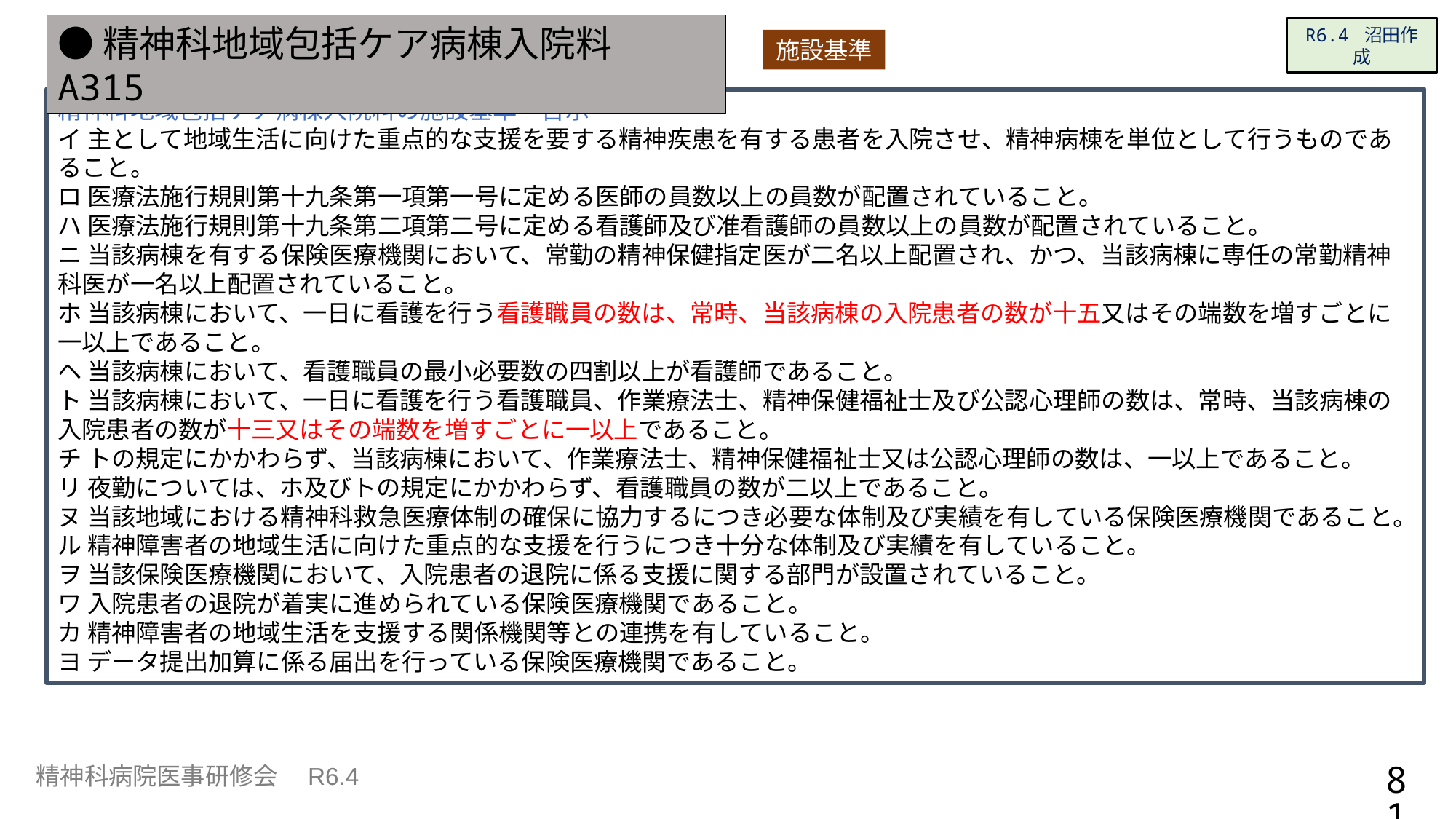

●精神科地域包括ケア病棟入院料 A315
R6.4 沼田作成
施設基準
精神科地域包括ケア病棟入院料の施設基準　告示
イ 主として地域生活に向けた重点的な支援を要する精神疾患を有する患者を入院させ、精神病棟を単位として行うものであること。
ロ 医療法施行規則第十九条第一項第一号に定める医師の員数以上の員数が配置されていること。
ハ 医療法施行規則第十九条第二項第二号に定める看護師及び准看護師の員数以上の員数が配置されていること。
ニ 当該病棟を有する保険医療機関において、常勤の精神保健指定医が二名以上配置され、かつ、当該病棟に専任の常勤精神科医が一名以上配置されていること。
ホ 当該病棟において、一日に看護を行う看護職員の数は、常時、当該病棟の入院患者の数が十五又はその端数を増すごとに一以上であること。
ヘ 当該病棟において、看護職員の最小必要数の四割以上が看護師であること。
ト 当該病棟において、一日に看護を行う看護職員、作業療法士、精神保健福祉士及び公認心理師の数は、常時、当該病棟の入院患者の数が十三又はその端数を増すごとに一以上であること。
チ トの規定にかかわらず、当該病棟において、作業療法士、精神保健福祉士又は公認心理師の数は、一以上であること。
リ 夜勤については、ホ及びトの規定にかかわらず、看護職員の数が二以上であること。
ヌ 当該地域における精神科救急医療体制の確保に協力するにつき必要な体制及び実績を有している保険医療機関であること。
ル 精神障害者の地域生活に向けた重点的な支援を行うにつき十分な体制及び実績を有していること。
ヲ 当該保険医療機関において、入院患者の退院に係る支援に関する部門が設置されていること。
ワ 入院患者の退院が着実に進められている保険医療機関であること。
カ 精神障害者の地域生活を支援する関係機関等との連携を有していること。
ヨ データ提出加算に係る届出を行っている保険医療機関であること。
81